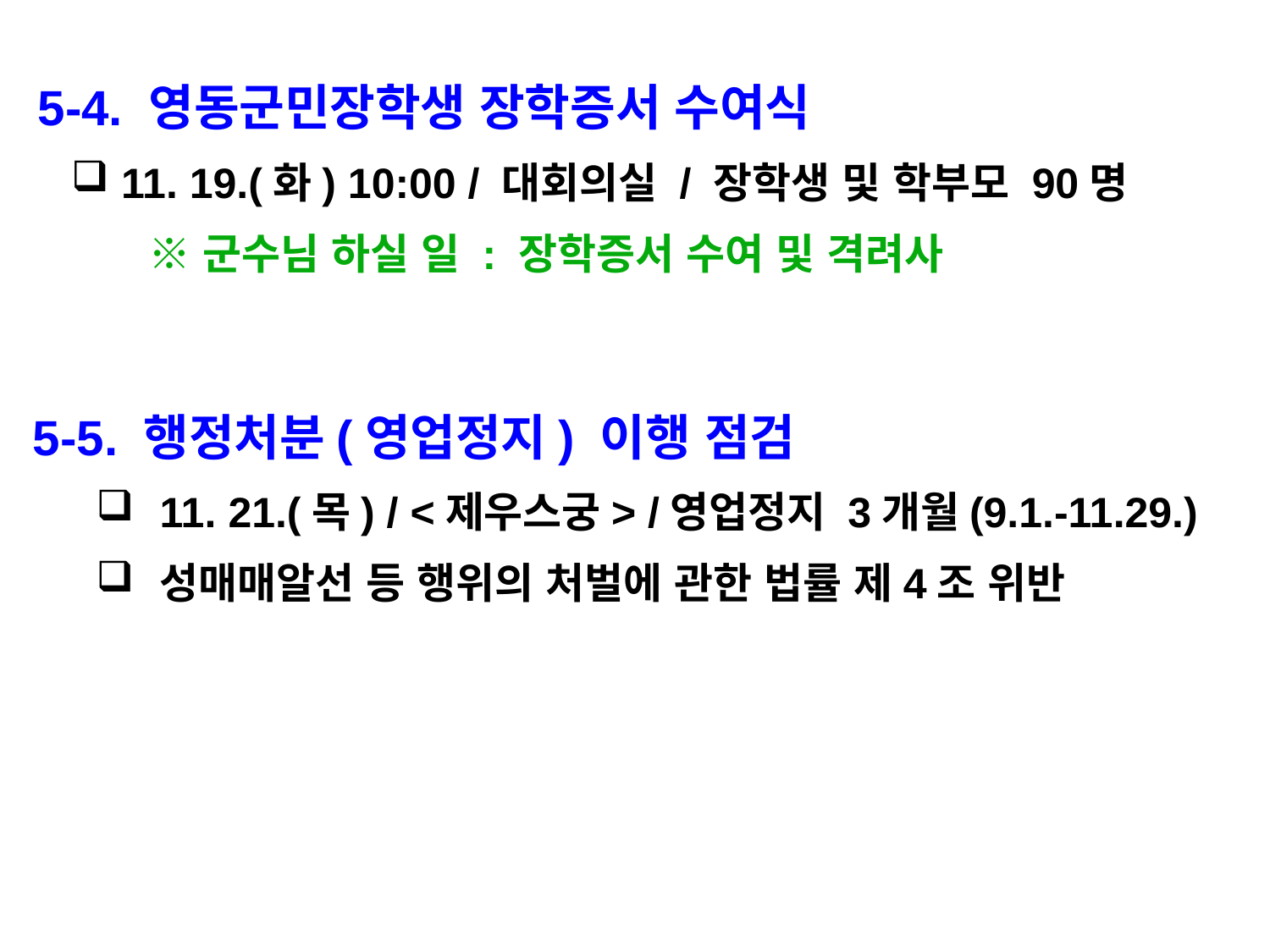

5-4. 영동군민장학생 장학증서 수여식
 11. 19.(화) 10:00 / 대회의실 / 장학생 및 학부모 90명
    ※ 군수님 하실 일 : 장학증서 수여 및 격려사

5-5. 행정처분(영업정지) 이행 점검
11. 21.(목) / <제우스궁> /영업정지 3개월(9.1.-11.29.)
성매매알선 등 행위의 처벌에 관한 법률 제4조 위반